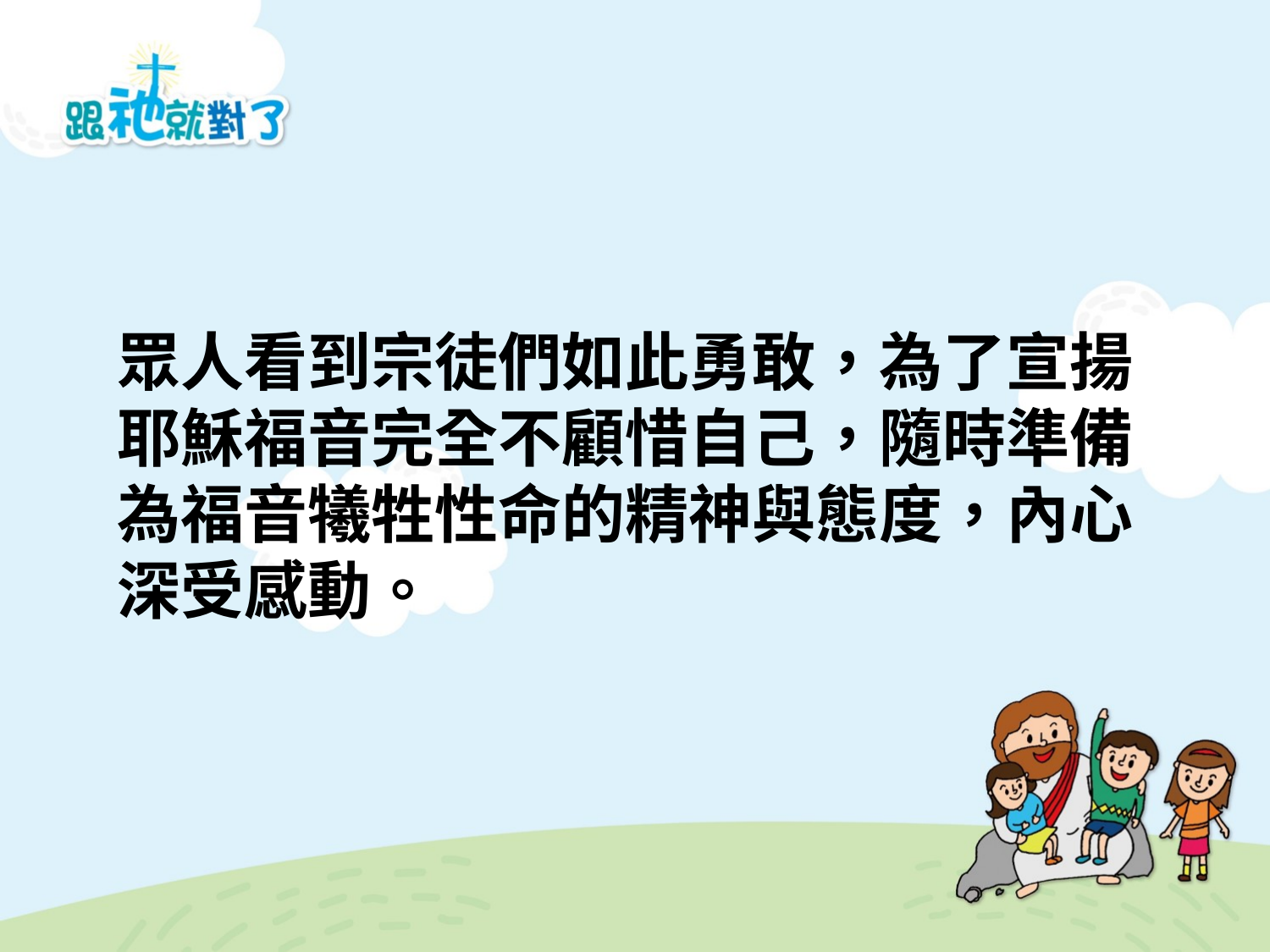

眾人看到宗徒們如此勇敢，為了宣揚耶穌福音完全不顧惜自己，隨時準備為福音犧牲性命的精神與態度，內心深受感動。